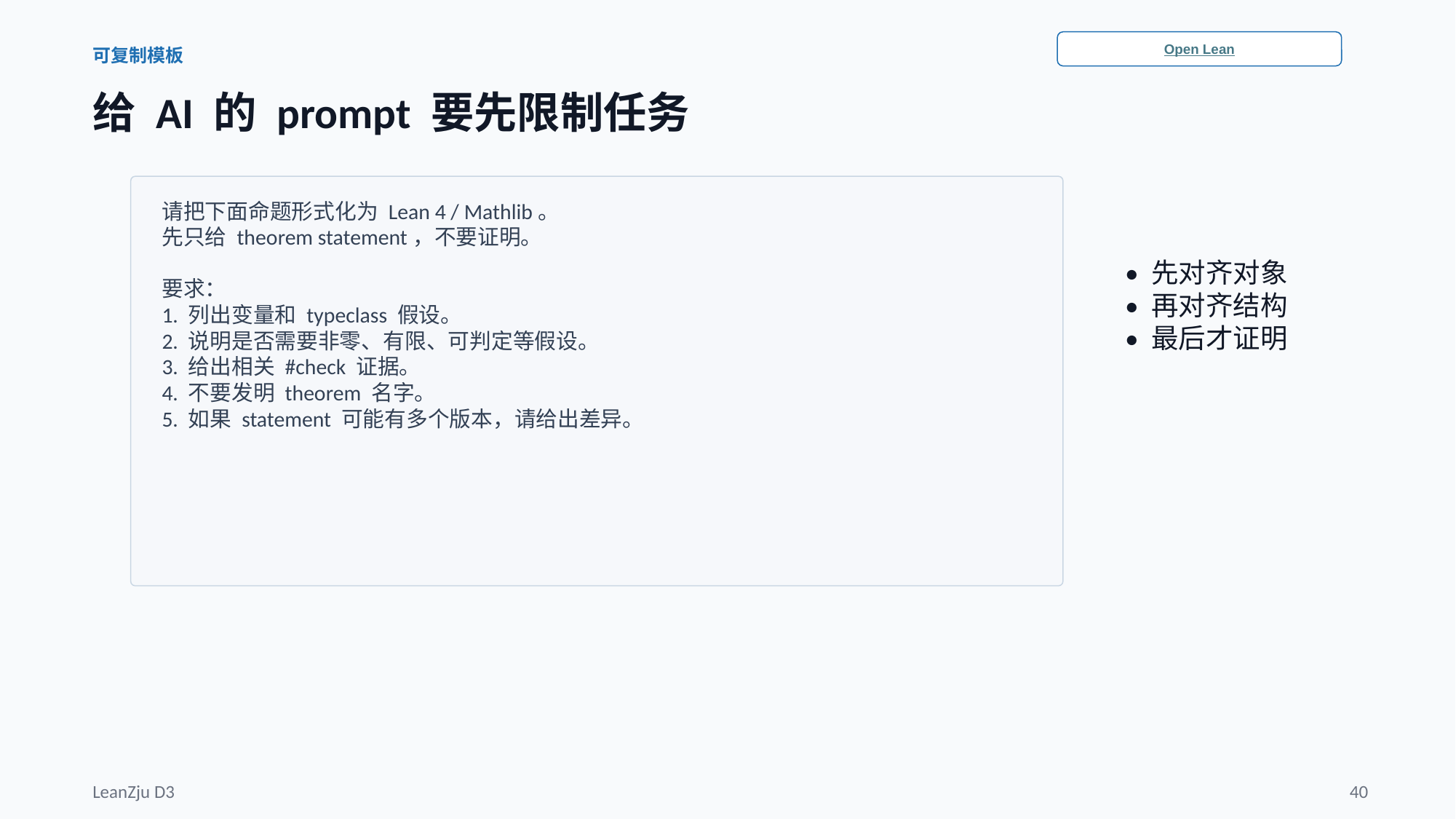

Open Lean
可复制模板
给 AI 的 prompt 要先限制任务

请把下面命题形式化为 Lean 4 / Mathlib。
先只给 theorem statement，不要证明。

要求：
1. 列出变量和 typeclass 假设。
2. 说明是否需要非零、有限、可判定等假设。
3. 给出相关 #check 证据。
4. 不要发明 theorem 名字。
5. 如果 statement 可能有多个版本，请给出差异。
• 先对齐对象
• 再对齐结构
• 最后才证明
LeanZju D3
40